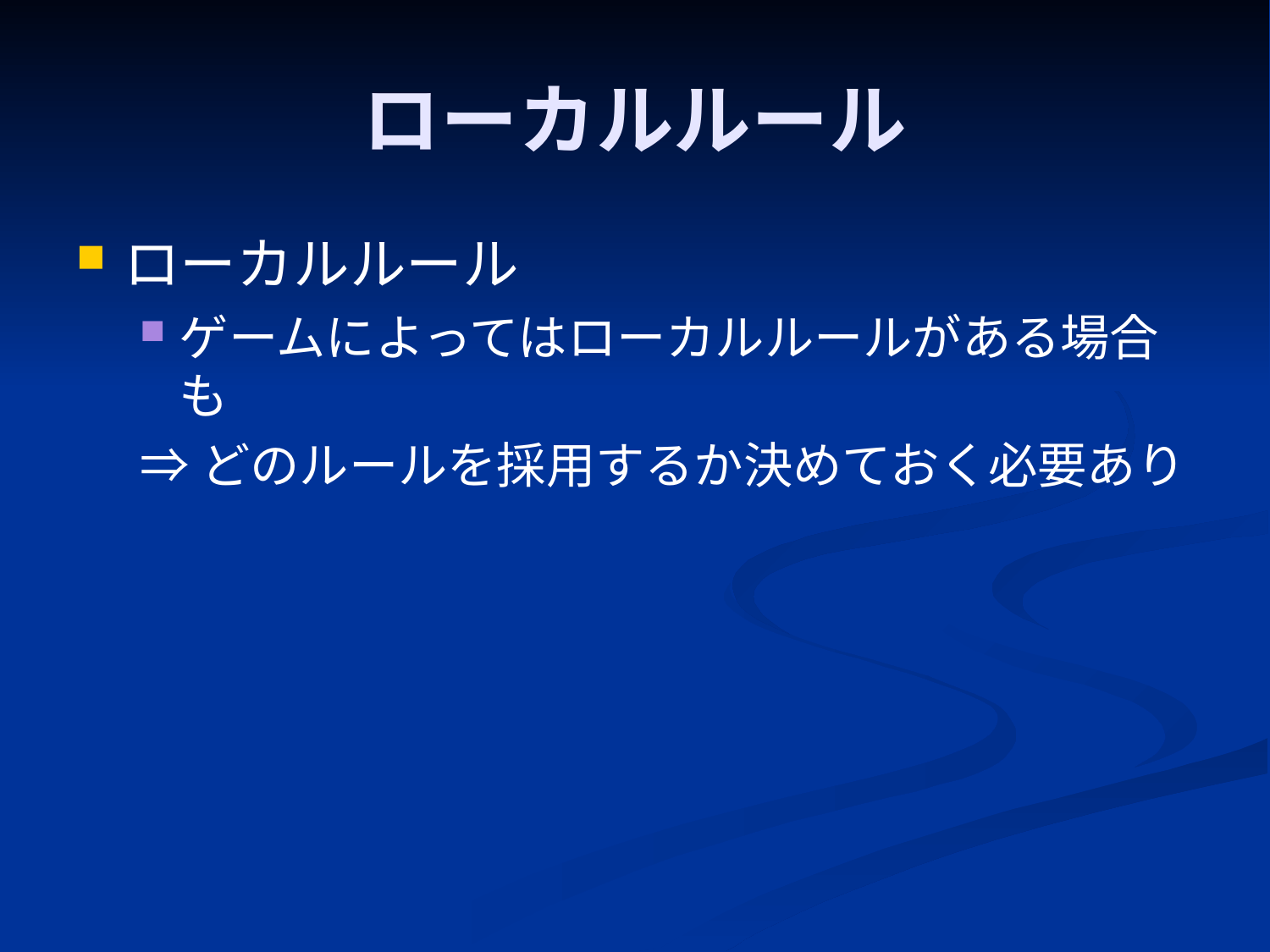

# ローカルルール
ローカルルール
ゲームによってはローカルルールがある場合も
⇒どのルールを採用するか決めておく必要あり